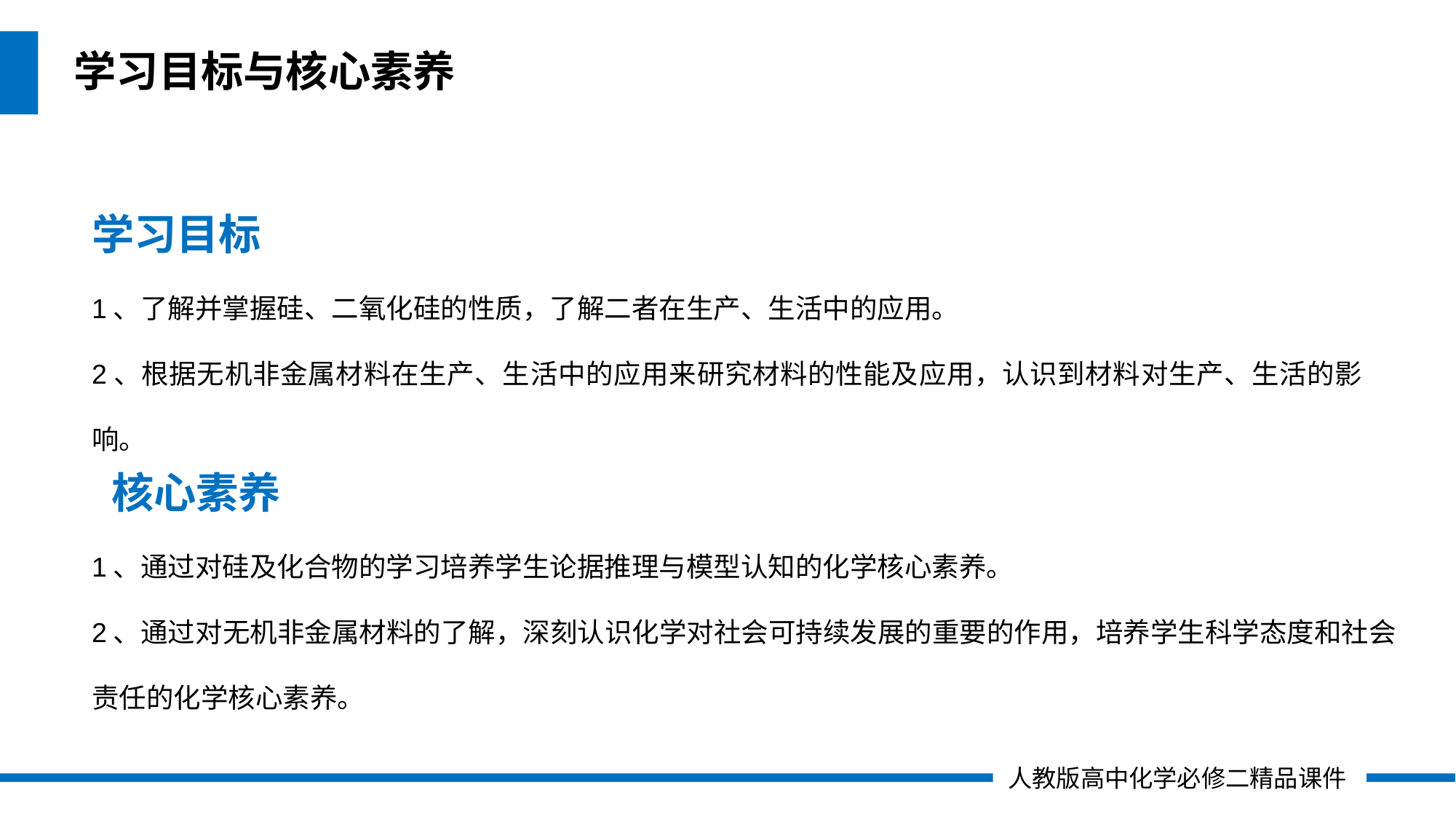

学习目标与核心素养
学习目标
1、了解并掌握硅、二氧化硅的性质，了解二者在生产、生活中的应用。
2、根据无机非金属材料在生产、生活中的应用来研究材料的性能及应用，认识到材料对生产、生活的影响。
 核心素养
1、通过对硅及化合物的学习培养学生论据推理与模型认知的化学核心素养。
2、通过对无机非金属材料的了解，深刻认识化学对社会可持续发展的重要的作用，培养学生科学态度和社会责任的化学核心素养。